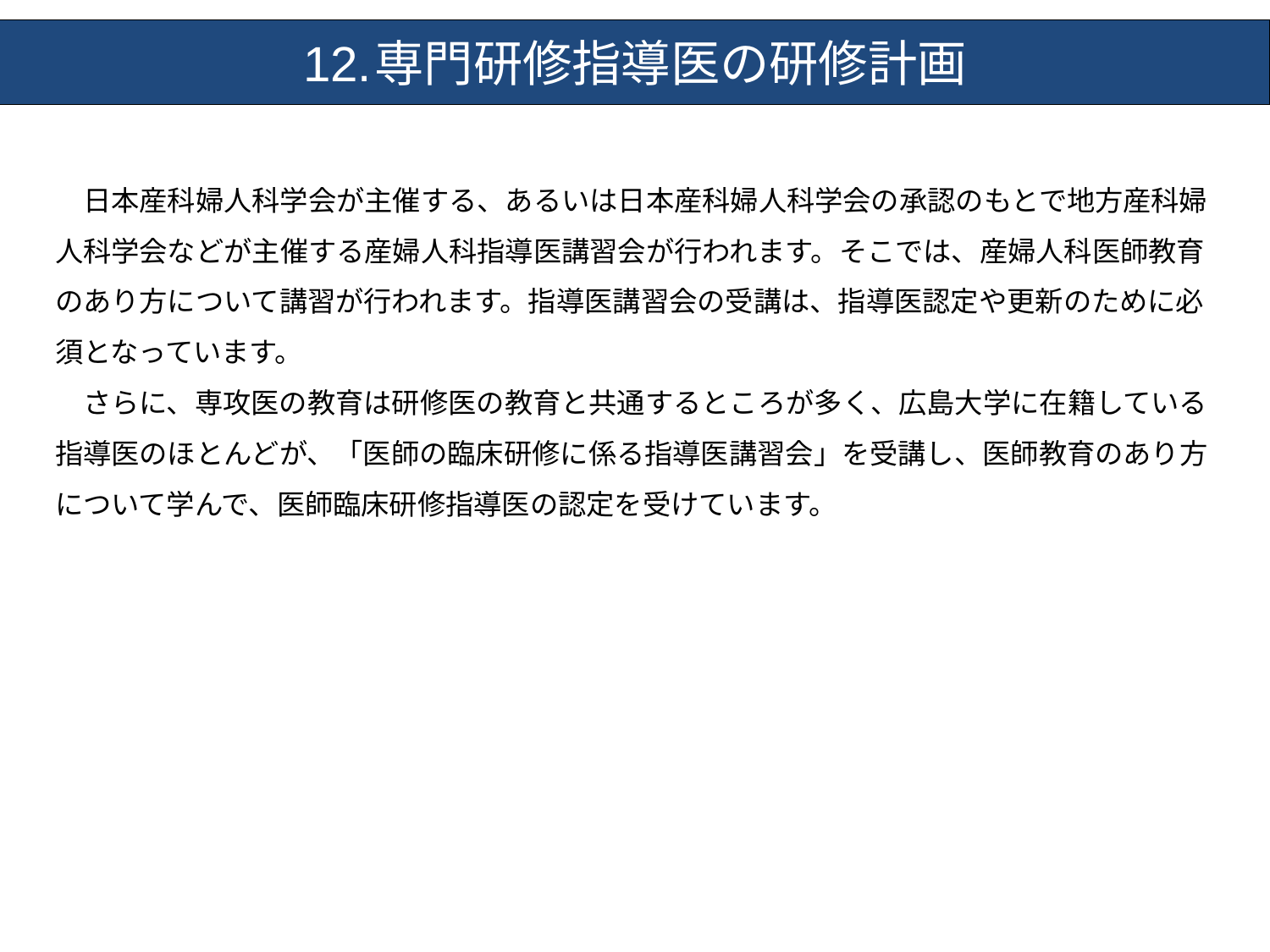

専門研修指導医の研修計画
　日本産科婦人科学会が主催する、あるいは日本産科婦人科学会の承認のもとで地方産科婦人科学会などが主催する産婦人科指導医講習会が行われます。そこでは、産婦人科医師教育のあり方について講習が行われます。指導医講習会の受講は、指導医認定や更新のために必須となっています。
　さらに、専攻医の教育は研修医の教育と共通するところが多く、広島大学に在籍している指導医のほとんどが、「医師の臨床研修に係る指導医講習会」を受講し、医師教育のあり方について学んで、医師臨床研修指導医の認定を受けています。